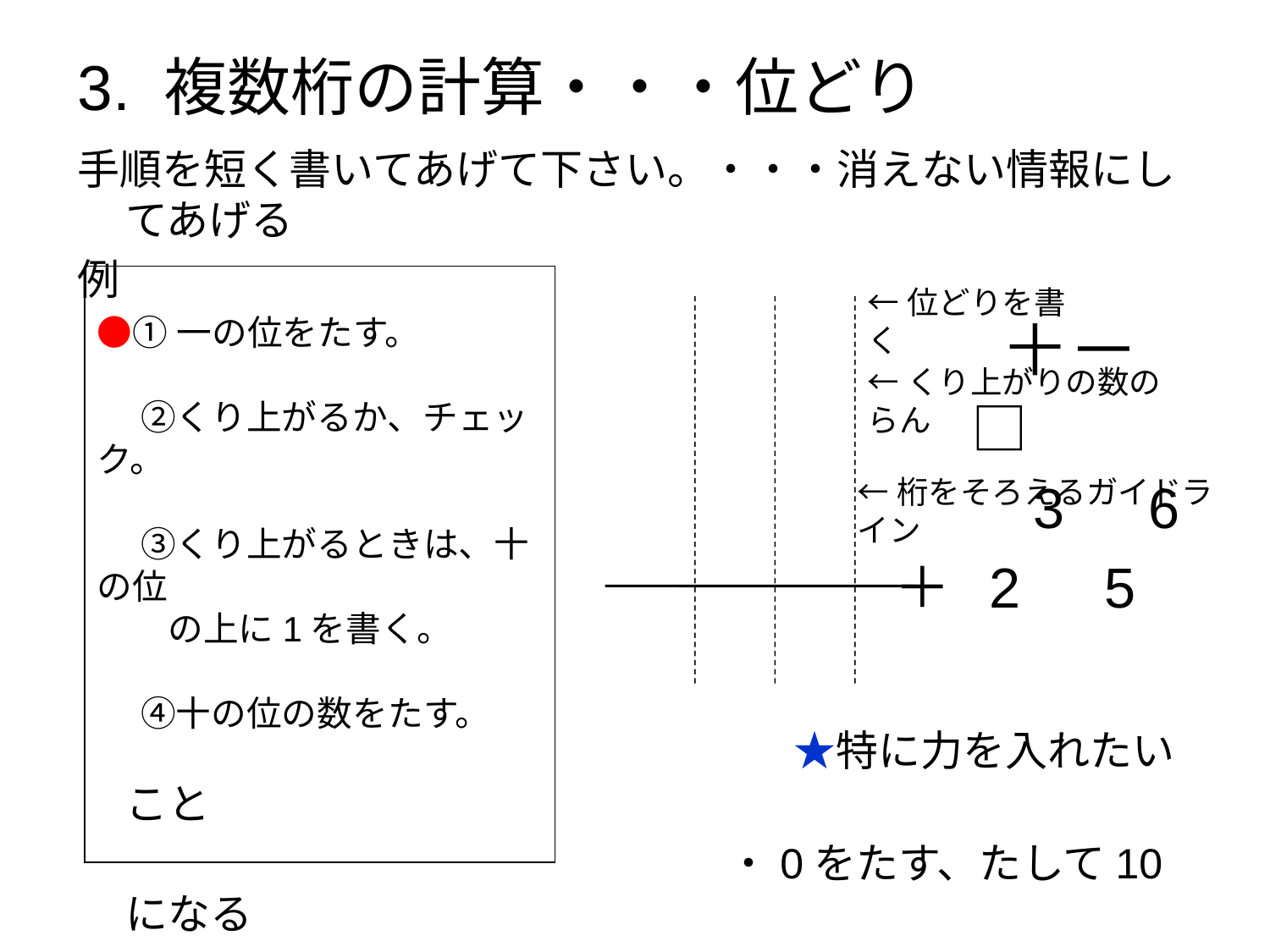

# 3. 複数桁の計算・・・位どり
手順を短く書いてあげて下さい。・・・消えない情報にしてあげる
例
　　　　　　　　　　　　　　　　  十 一
       　　　　　　　　　　　　　　□
　　  　　　　　　　　　　　　　　 3　6
　  　　　　　　　　　　　　　＋  2　5

　 　　　　　　　　　　　  ★特に力を入れたいこと
					　　 ・0をたす、たして10になる
					　　 ・0からひく、0をひく

●①一の位をたす。

　 ②くり上がるか、チェック。

　 ③くり上がるときは、十の位
　　の上に1を書く。

　 ④十の位の数をたす。

←位どりを書く

←くり上がりの数のらん
←桁をそろえるガイドライン